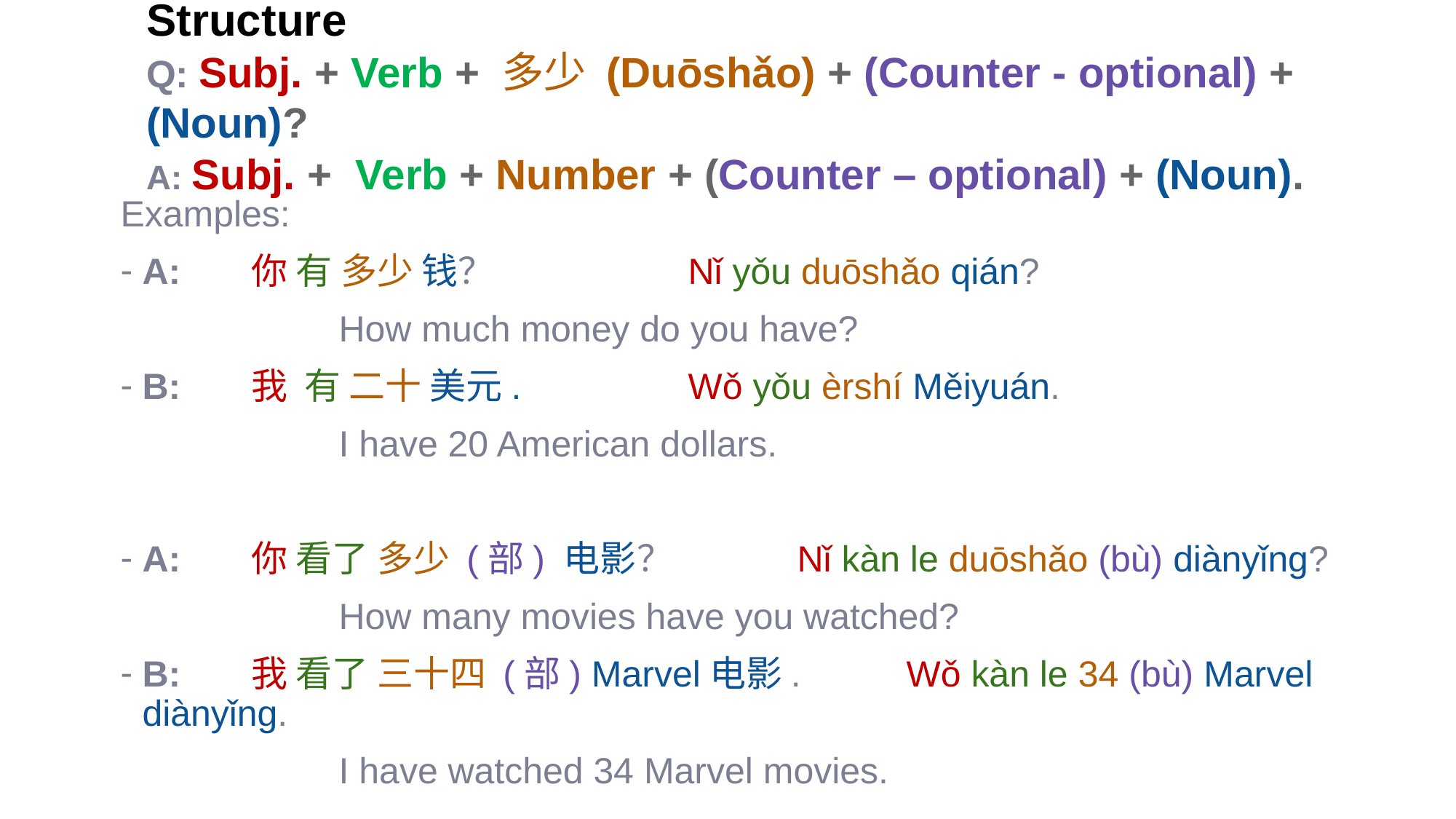

# Structure Q: Subj. + Verb + 多少 (Duōshǎo) + (Counter - optional) + (Noun)?
A: Subj. +  Verb + Number + (Counter – optional) + (Noun).
Examples:
A: 	你 有 多少 钱？		Nǐ yǒu duōshǎo qián?
		How much money do you have?
B: 	我  有 二十 美元.		Wǒ yǒu èrshí Měiyuán.
		I have 20 American dollars.

A: 	你 看了 多少 (部) 电影？		Nǐ kàn le duōshǎo (bù) diànyǐng?
		How many movies have you watched?
B: 	我 看了 三十四 (部) Marvel电影.	Wǒ kàn le 34 (bù) Marvel diànyǐng.
		I have watched 34 Marvel movies.